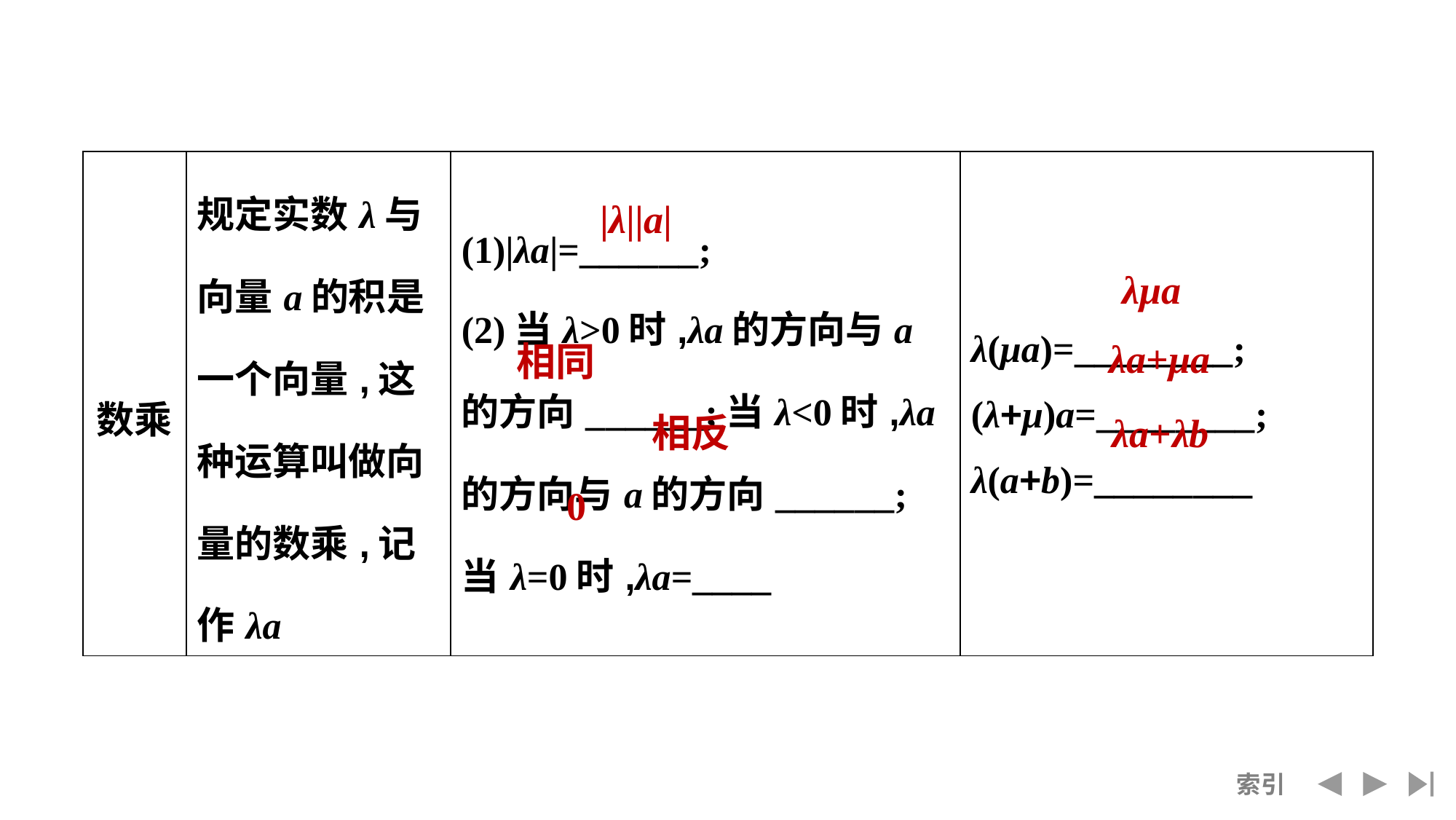

| 数乘 | 规定实数λ与向量a的积是一个向量,这种运算叫做向量的数乘,记作λa | (1)|λa|=\_\_\_\_\_\_; (2)当λ>0时,λa的方向与a的方向\_\_\_\_\_\_;当λ<0时,λa的方向与a的方向\_\_\_\_\_\_;当λ=0时,λa=\_\_\_\_ | λ(μa)=\_\_\_\_\_\_\_\_; (λ+μ)a=\_\_\_\_\_\_\_\_; λ(a+b)=\_\_\_\_\_\_\_\_ |
| --- | --- | --- | --- |
|λ||a|
λμa
λa+μa
相同
相反
λa+λb
0